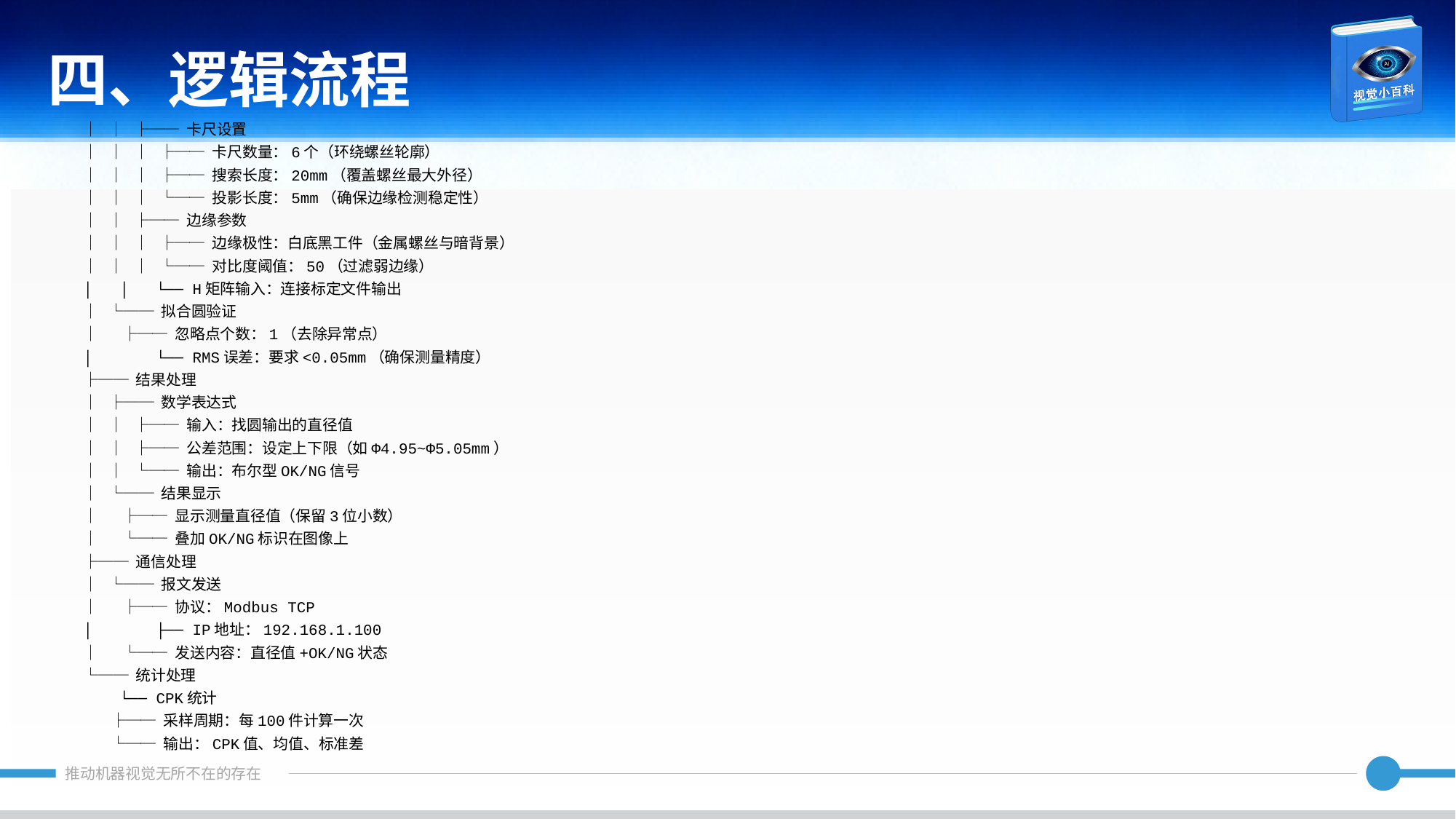

四、逻辑流程

│   │   ├── 卡尺设置
│   │   │   ├── 卡尺数量：6个（环绕螺丝轮廓）
│   │   │   ├── 搜索长度：20mm（覆盖螺丝最大外径）
│   │   │   └── 投影长度：5mm（确保边缘检测稳定性）
│   │   ├── 边缘参数
│   │   │   ├── 边缘极性：白底黑工件（金属螺丝与暗背景）
│   │   │   └── 对比度阈值：50（过滤弱边缘）
│   │   └── H矩阵输入：连接标定文件输出
│   └── 拟合圆验证
│       ├── 忽略点个数：1（去除异常点）
│       └── RMS误差：要求<0.05mm（确保测量精度）
├── 结果处理
│   ├── 数学表达式
│   │   ├── 输入：找圆输出的直径值
│   │   ├── 公差范围：设定上下限（如Φ4.95~Φ5.05mm）
│   │   └── 输出：布尔型OK/NG信号
│   └── 结果显示
│       ├── 显示测量直径值（保留3位小数）
│       └── 叠加OK/NG标识在图像上
├── 通信处理
│   └── 报文发送
│       ├── 协议：Modbus TCP
│       ├── IP地址：192.168.1.100
│       └── 发送内容：直径值+OK/NG状态
└── 统计处理
    └── CPK统计
        ├── 采样周期：每100件计算一次
        └── 输出：CPK值、均值、标准差
9